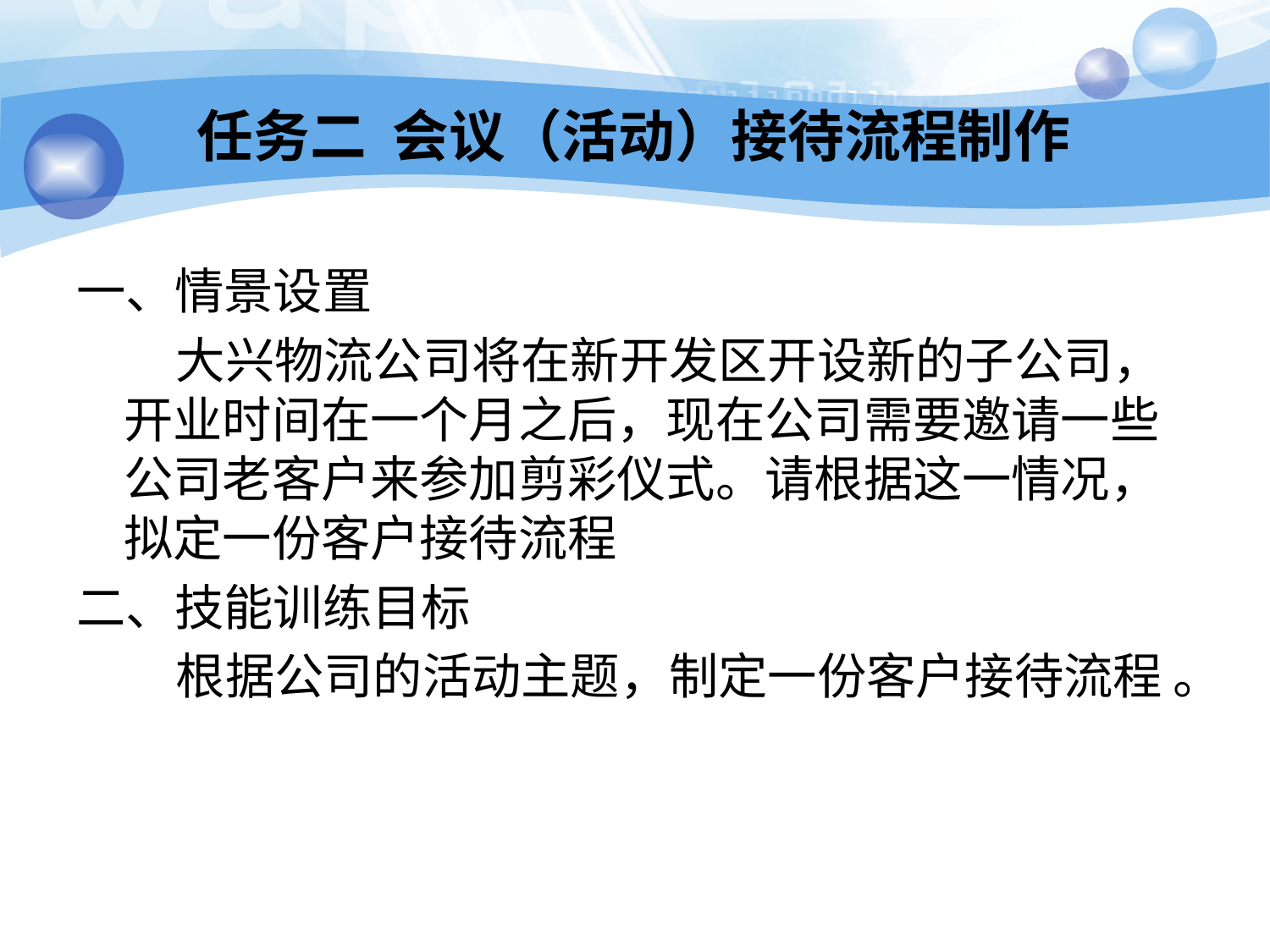

# 任务二  会议（活动）接待流程制作
一、情景设置
        大兴物流公司将在新开发区开设新的子公司，开业时间在一个月之后，现在公司需要邀请一些公司老客户来参加剪彩仪式。请根据这一情况，拟定一份客户接待流程
二、技能训练目标
        根据公司的活动主题，制定一份客户接待流程 。